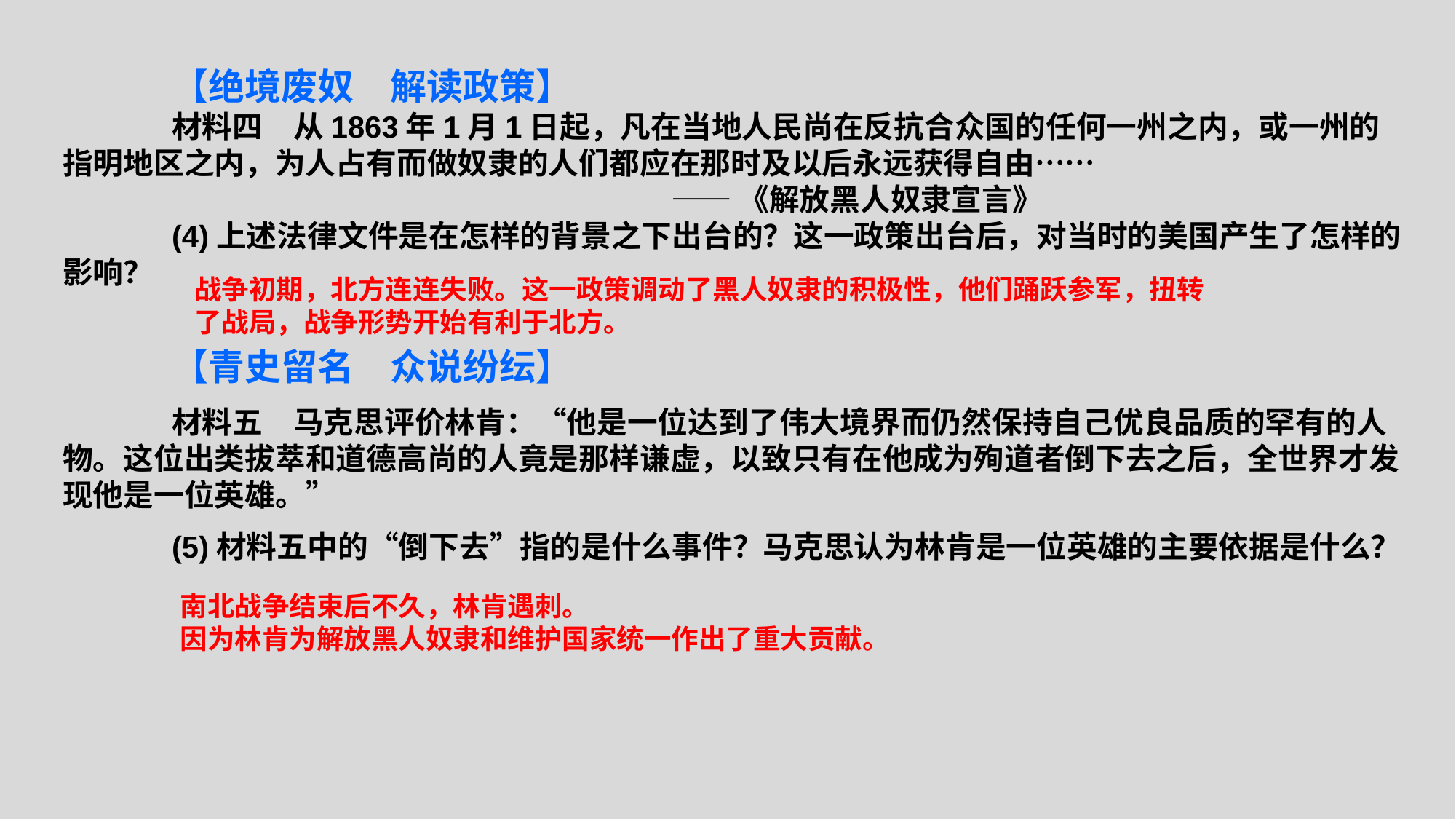

【绝境废奴　解读政策】
	材料四　从1863年1月1日起，凡在当地人民尚在反抗合众国的任何一州之内，或一州的指明地区之内，为人占有而做奴隶的人们都应在那时及以后永远获得自由……
                                                                                        ——《解放黑人奴隶宣言》
	(4)上述法律文件是在怎样的背景之下出台的？这一政策出台后，对当时的美国产生了怎样的影响？

	【青史留名　众说纷纭】
	材料五　马克思评价林肯：“他是一位达到了伟大境界而仍然保持自己优良品质的罕有的人物。这位出类拔萃和道德高尚的人竟是那样谦虚，以致只有在他成为殉道者倒下去之后，全世界才发现他是一位英雄。”
	(5)材料五中的“倒下去”指的是什么事件？马克思认为林肯是一位英雄的主要依据是什么？
战争初期，北方连连失败。这一政策调动了黑人奴隶的积极性，他们踊跃参军，扭转了战局，战争形势开始有利于北方。
南北战争结束后不久，林肯遇刺。
因为林肯为解放黑人奴隶和维护国家统一作出了重大贡献。